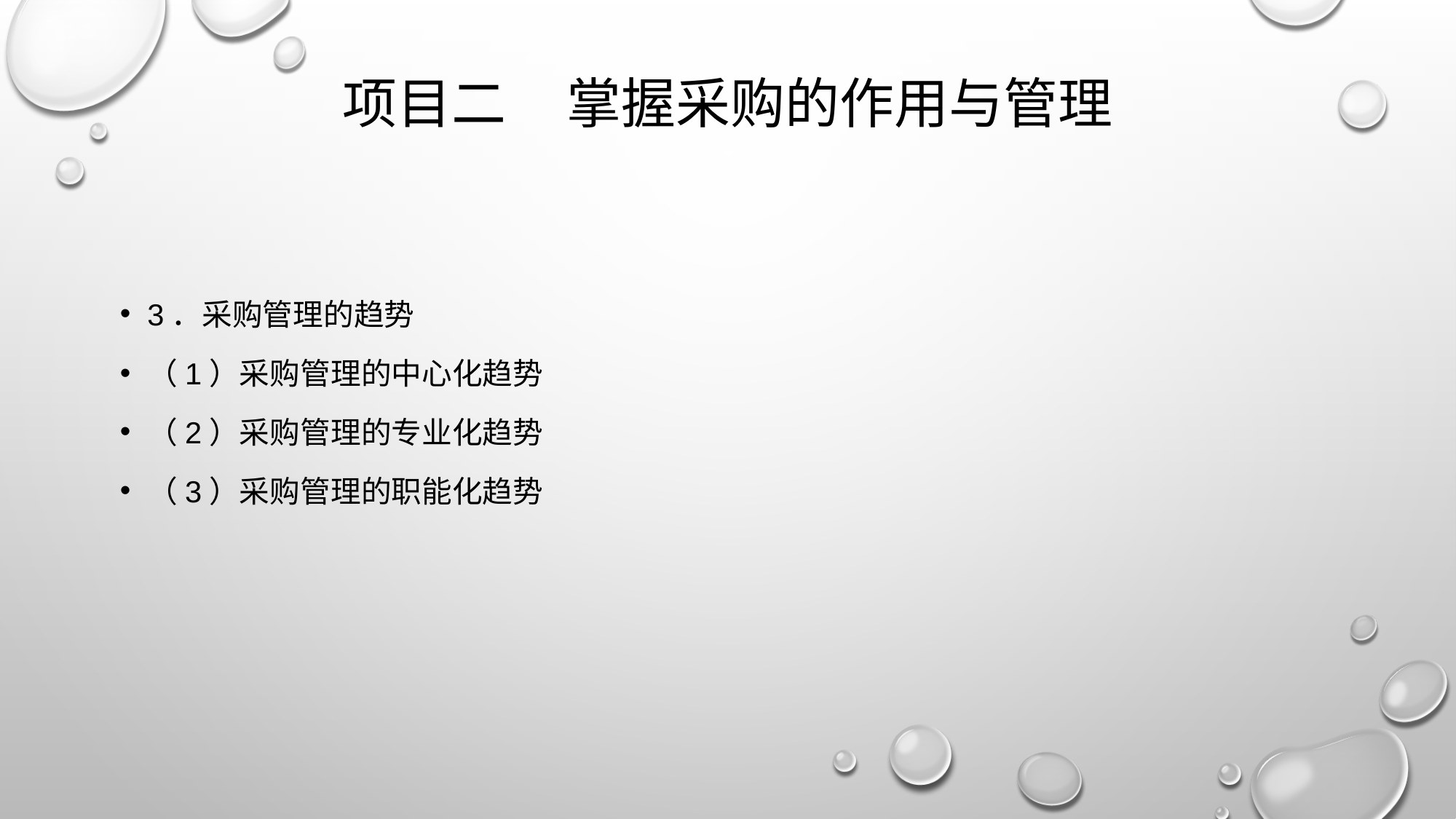

# 项目二     掌握采购的作用与管理
3．采购管理的趋势
（1）采购管理的中心化趋势
（2）采购管理的专业化趋势
（3）采购管理的职能化趋势